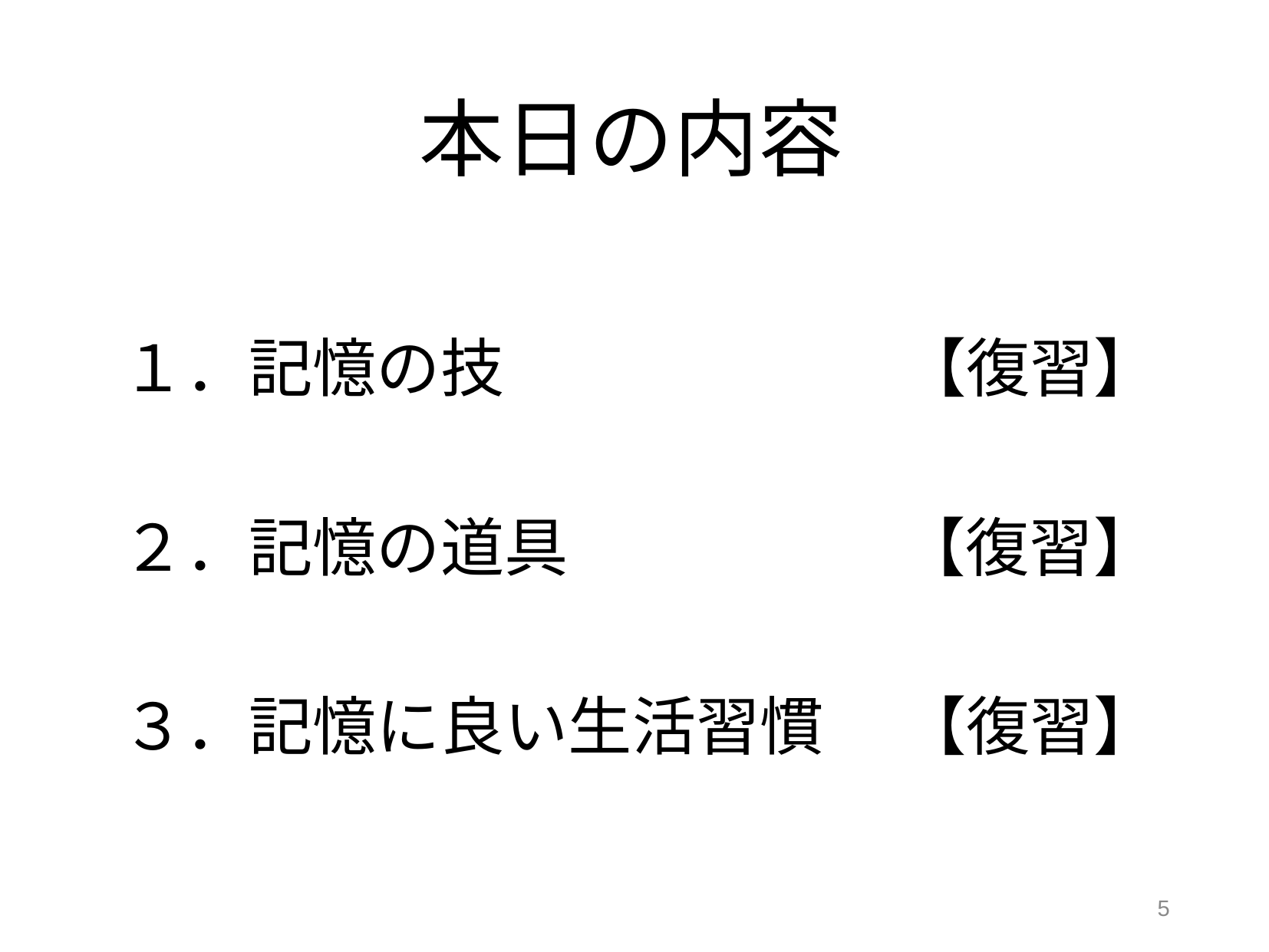

本日の内容
１．記憶の技　　　　　　 【復習】

２．記憶の道具　　　　　 【復習】

３．記憶に良い生活習慣　 【復習】
5